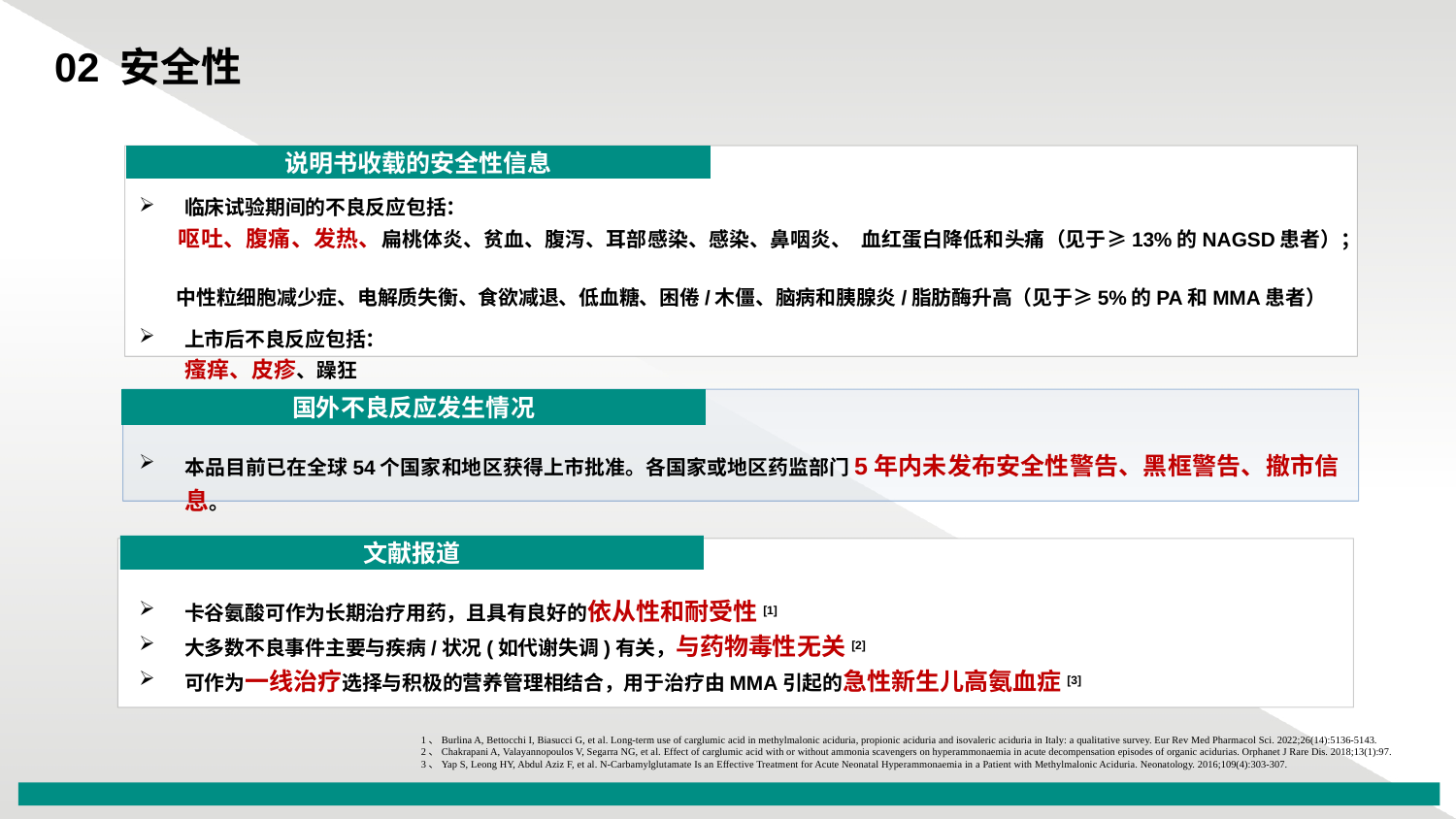

02 安全性

说明书收载的安全性信息
临床试验期间的不良反应包括：
       呕吐、腹痛、发热、扁桃体炎、贫血、腹泻、耳部感染、感染、鼻咽炎、  血红蛋白降低和头痛（见于≥13%的NAGSD患者）；
       中性粒细胞减少症、电解质失衡、食欲减退、低血糖、困倦/木僵、脑病和胰腺炎/脂肪酶升高（见于≥5%的PA和MMA患者）
上市后不良反应包括：
        瘙痒、皮疹、躁狂

国外不良反应发生情况
本品目前已在全球54个国家和地区获得上市批准。各国家或地区药监部门5年内未发布安全性警告、黑框警告、撤市信息。
文献报道

卡谷氨酸可作为长期治疗用药，且具有良好的依从性和耐受性[1]
大多数不良事件主要与疾病/状况(如代谢失调)有关，与药物毒性无关[2]
可作为一线治疗选择与积极的营养管理相结合，用于治疗由MMA引起的急性新生儿高氨血症[3]

1、Burlina A, Bettocchi I, Biasucci G, et al. Long-term use of carglumic acid in methylmalonic aciduria, propionic aciduria and isovaleric aciduria in Italy: a qualitative survey. Eur Rev Med Pharmacol Sci. 2022;26(14):5136-5143.
2、Chakrapani A, Valayannopoulos V, Segarra NG, et al. Effect of carglumic acid with or without ammonia scavengers on hyperammonaemia in acute decompensation episodes of organic acidurias. Orphanet J Rare Dis. 2018;13(1):97.
3、Yap S, Leong HY, Abdul Aziz F, et al. N-Carbamylglutamate Is an Effective Treatment for Acute Neonatal Hyperammonaemia in a Patient with Methylmalonic Aciduria. Neonatology. 2016;109(4):303-307.